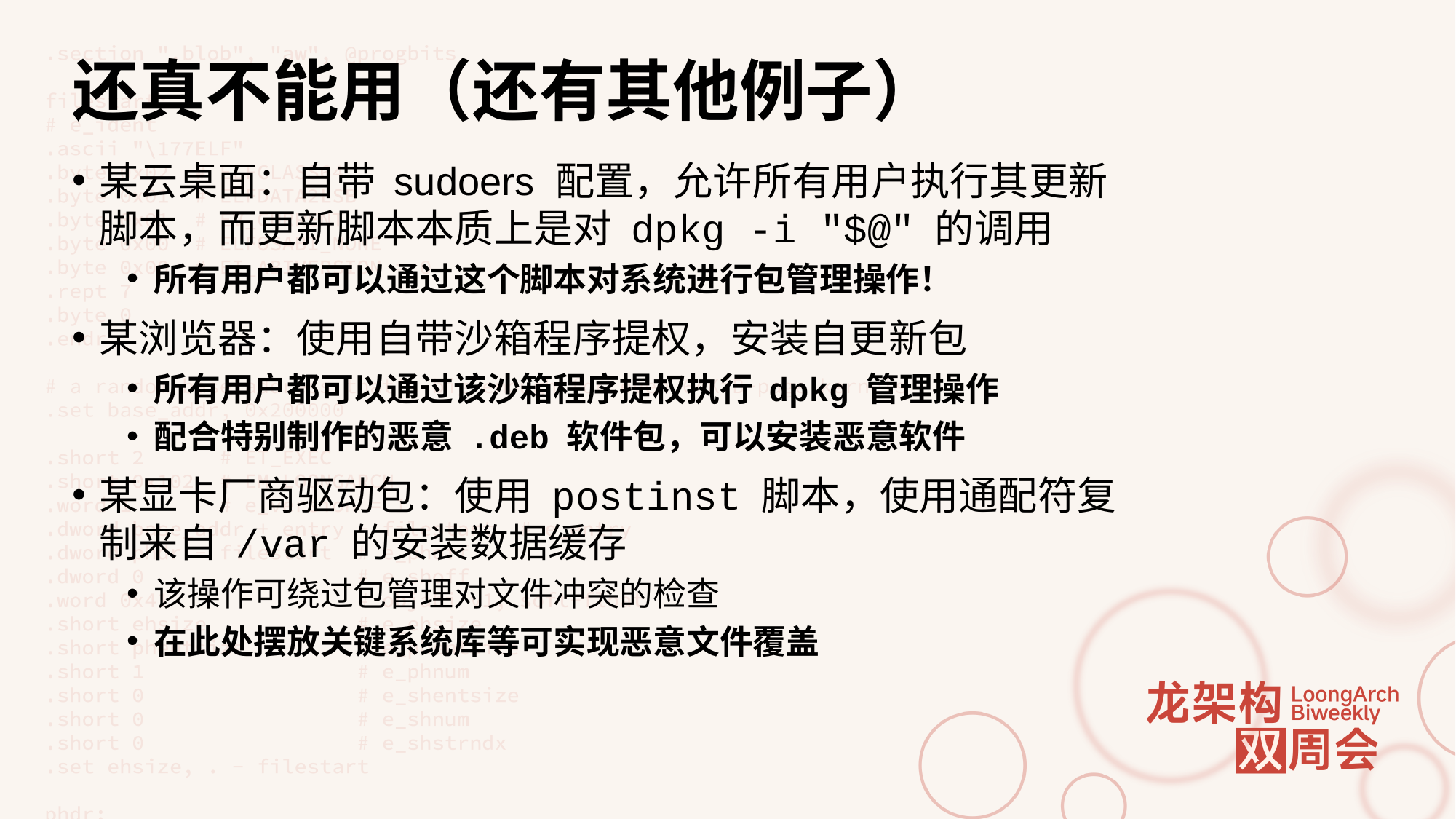

# 还真不能用（还有其他例子）
某云桌面：自带 sudoers 配置，允许所有用户执行其更新
脚本，而更新脚本本质上是对 dpkg -i "$@" 的调用
所有用户都可以通过这个脚本对系统进行包管理操作！
某浏览器：使用自带沙箱程序提权，安装自更新包
所有用户都可以通过该沙箱程序提权执行 dpkg 管理操作
配合特别制作的恶意 .deb 软件包，可以安装恶意软件
某显卡厂商驱动包：使用 postinst 脚本，使用通配符复制来自 /var 的安装数据缓存
该操作可绕过包管理对文件冲突的检查
在此处摆放关键系统库等可实现恶意文件覆盖